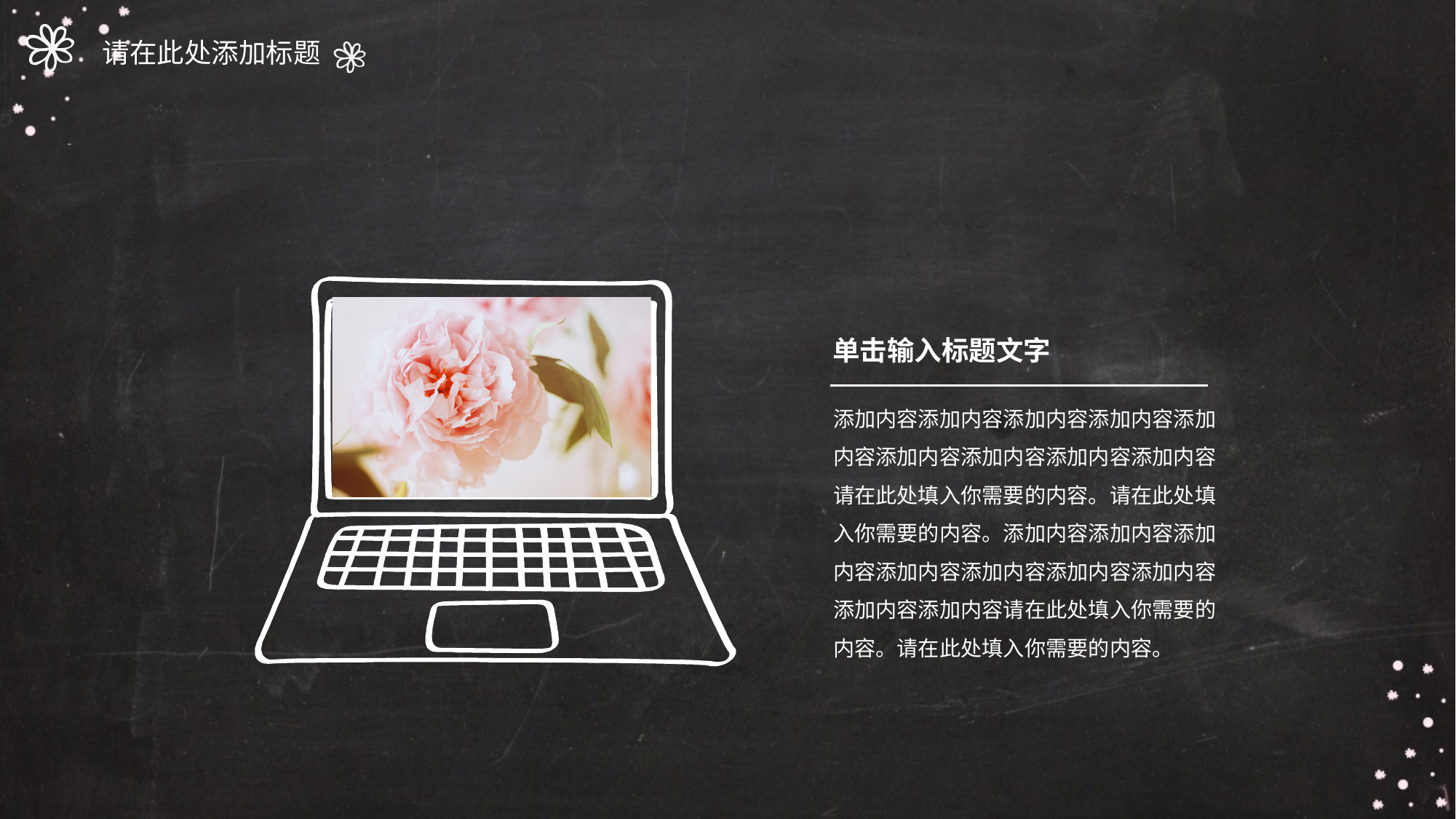

请在此处添加标题

单击输入标题文字
添加内容添加内容添加内容添加内容添加内容添加内容添加内容添加内容添加内容请在此处填入你需要的内容。请在此处填入你需要的内容。添加内容添加内容添加内容添加内容添加内容添加内容添加内容添加内容添加内容请在此处填入你需要的内容。请在此处填入你需要的内容。